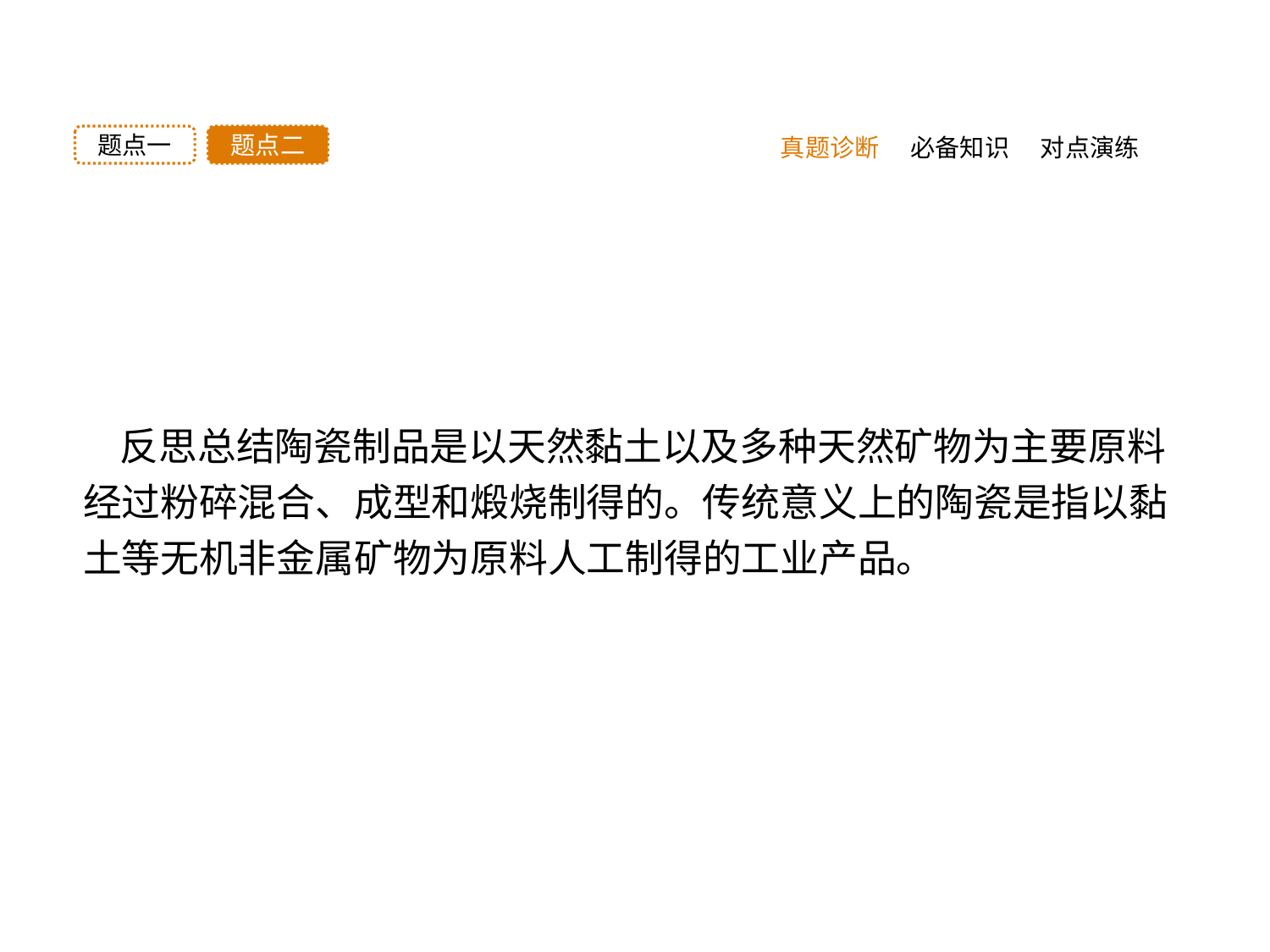

题点二
题点一
真题诊断
必备知识
对点演练
反思总结陶瓷制品是以天然黏土以及多种天然矿物为主要原料经过粉碎混合、成型和煅烧制得的。传统意义上的陶瓷是指以黏土等无机非金属矿物为原料人工制得的工业产品。